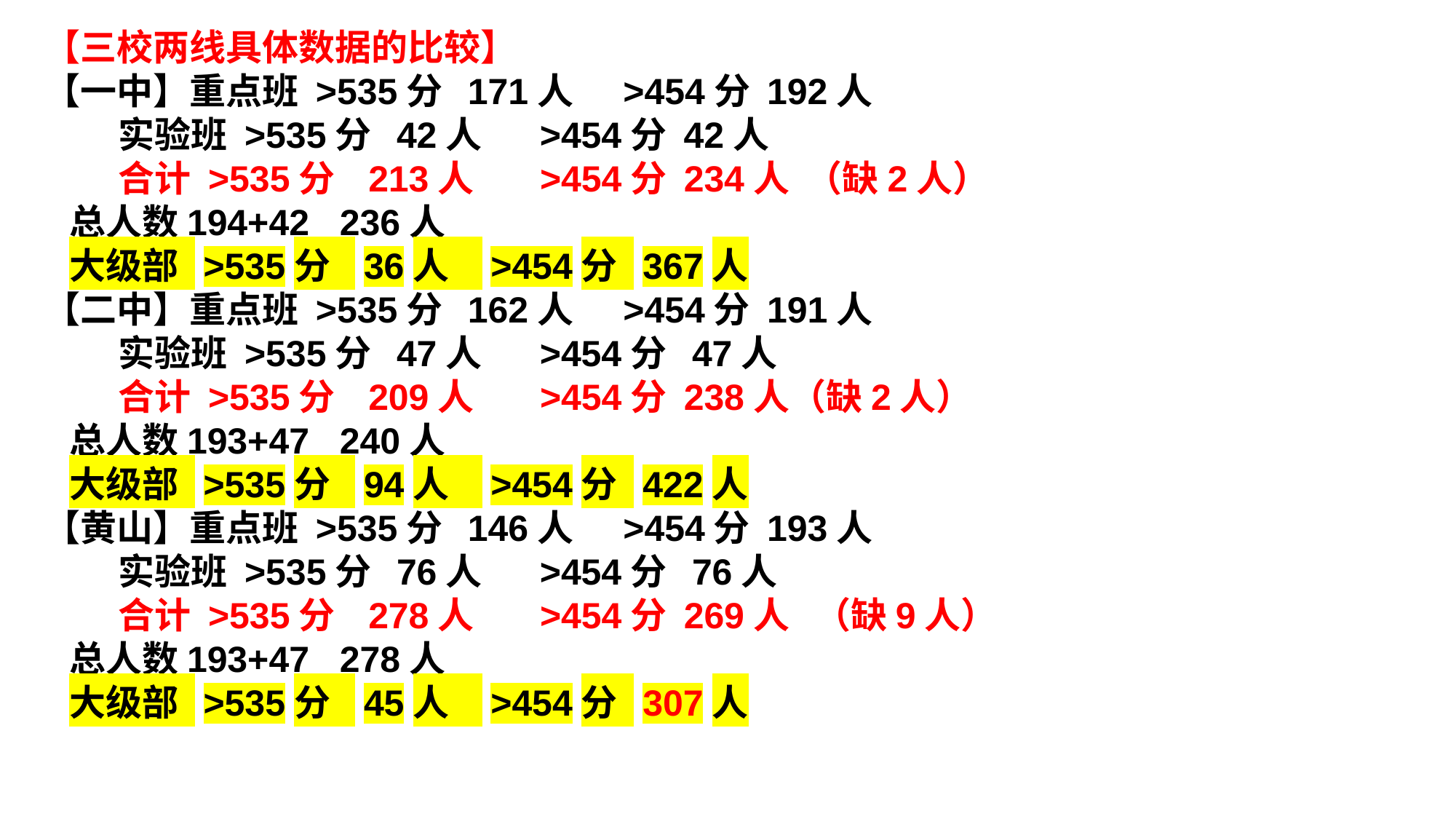

【三校两线具体数据的比较】
【一中】重点班 >535分  171人     >454分 192人
        实验班 >535分  42人      >454分 42人
        合计 >535分   213人       >454分 234人  （缺2人）
  总人数194+42   236人
  大级部  >535分   36人    >454分  367人
【二中】重点班 >535分  162人     >454分 191人
        实验班 >535分  47人      >454分  47人
        合计 >535分   209人       >454分 238人（缺2人）
  总人数193+47   240人
  大级部  >535分   94人    >454分  422人
【黄山】重点班 >535分  146人     >454分 193人
        实验班 >535分  76人      >454分  76人
        合计 >535分   278人       >454分 269人   （缺9人）
  总人数193+47   278人
  大级部  >535分   45人    >454分  307人